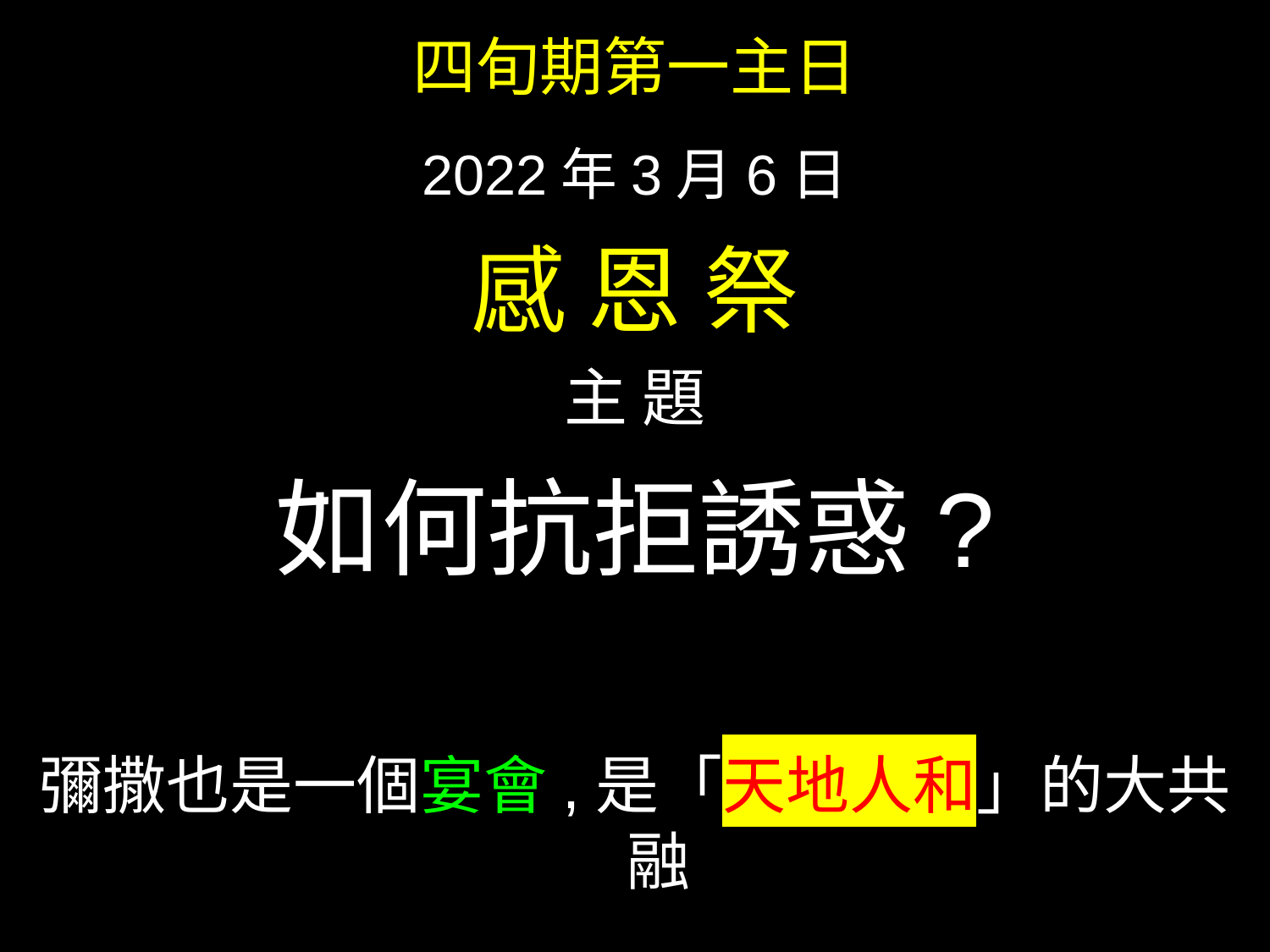

四旬期第一主日

2022年3月6日

感 恩 祭

主 題
如何抗拒誘惑?

彌撒也是一個宴會,是「天地人和」的大共融